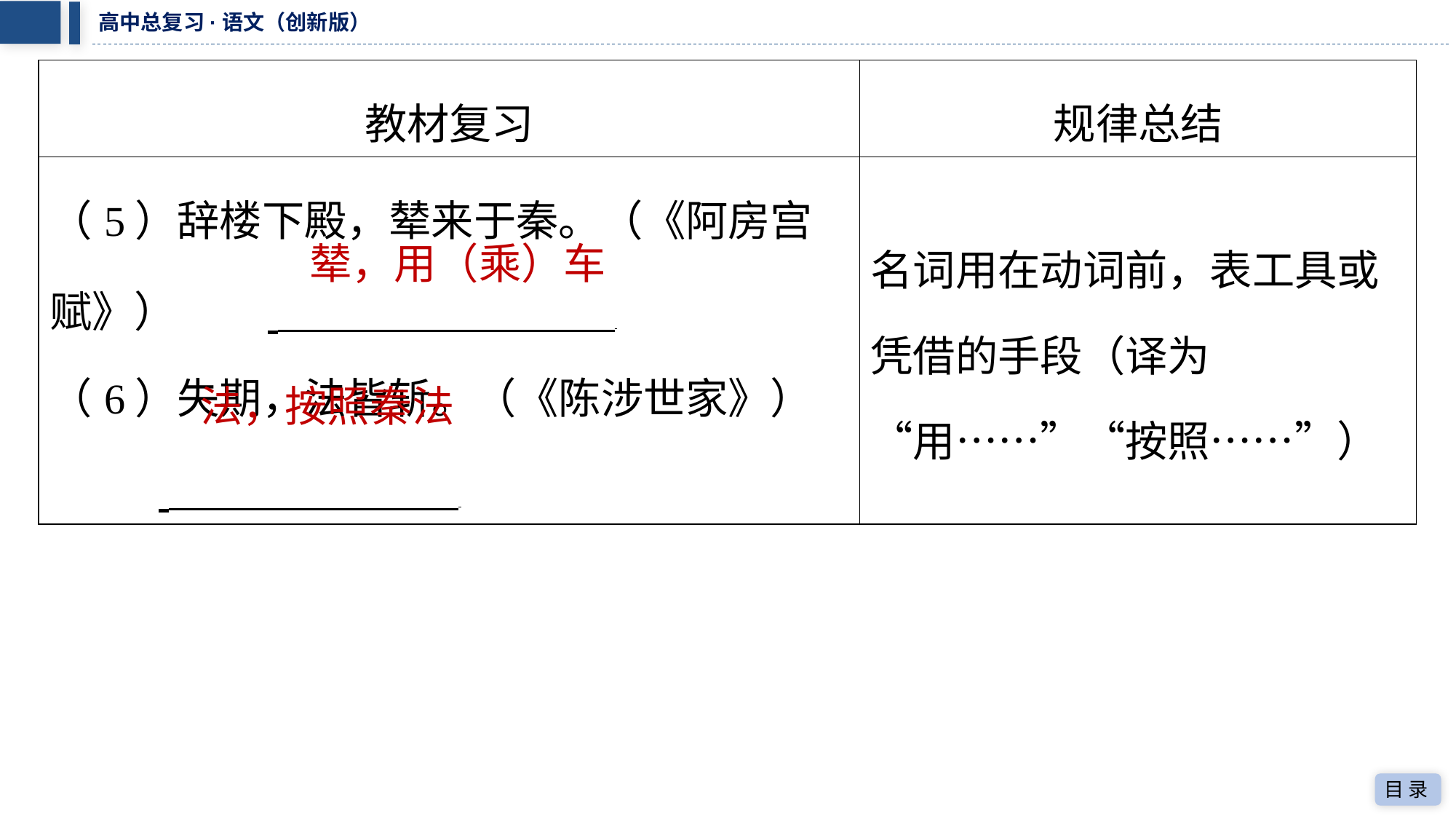

| 教材复习 | 规律总结 |
| --- | --- |
| （5）辞楼下殿，辇来于秦。（《阿房宫 赋》） ⁠ （6）失期，法皆斩。（《陈涉世家》） ⁠ | 名词用在动词前，表工具或 凭借的手段（译为 “用……”“按照……”） |
辇，用（乘）车
法，按照秦法